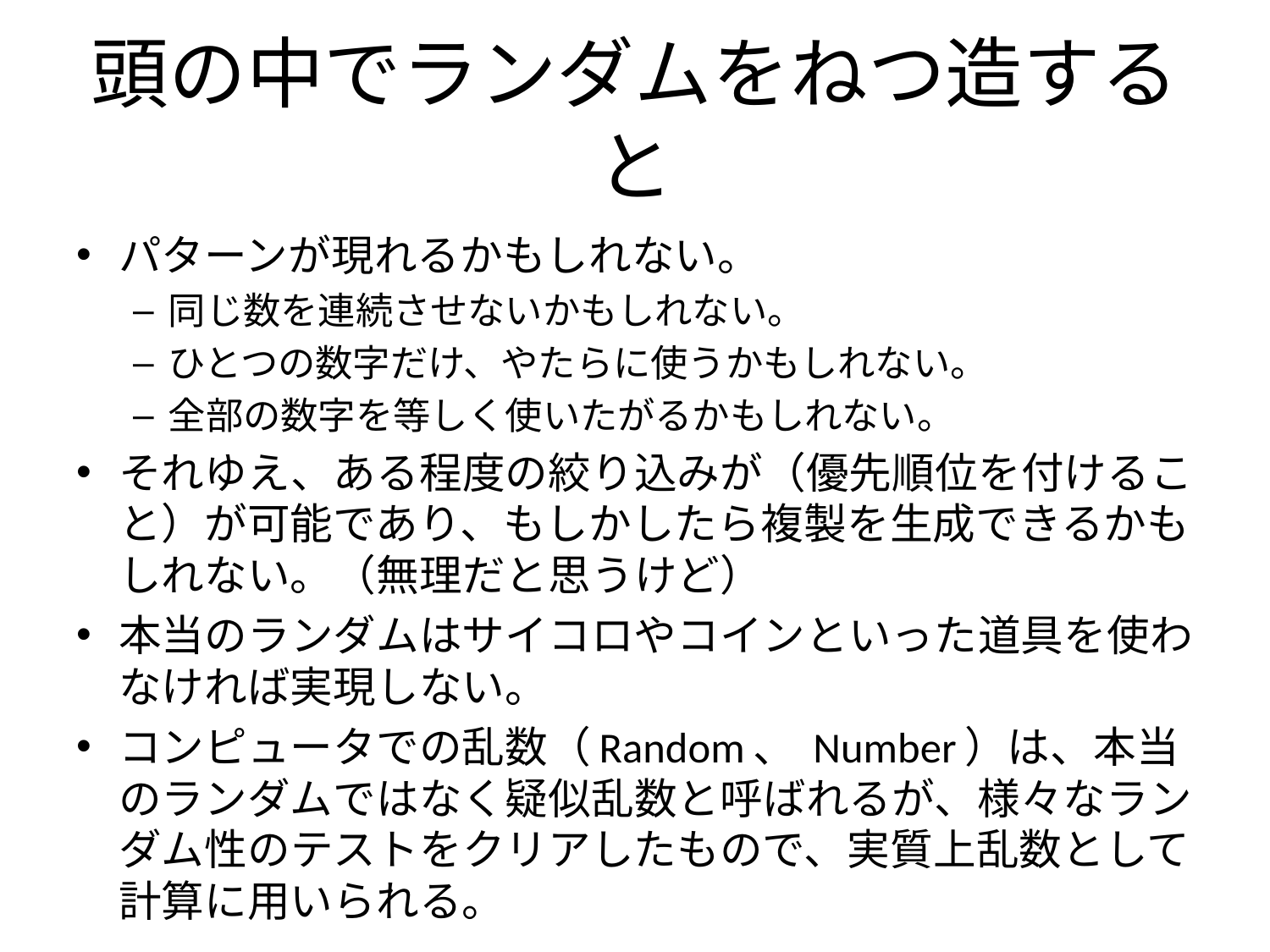

# 頭の中でランダムをねつ造すると
パターンが現れるかもしれない。
同じ数を連続させないかもしれない。
ひとつの数字だけ、やたらに使うかもしれない。
全部の数字を等しく使いたがるかもしれない。
それゆえ、ある程度の絞り込みが（優先順位を付けること）が可能であり、もしかしたら複製を生成できるかもしれない。（無理だと思うけど）
本当のランダムはサイコロやコインといった道具を使わなければ実現しない。
コンピュータでの乱数（Random、 Number）は、本当のランダムではなく疑似乱数と呼ばれるが、様々なランダム性のテストをクリアしたもので、実質上乱数として計算に用いられる。